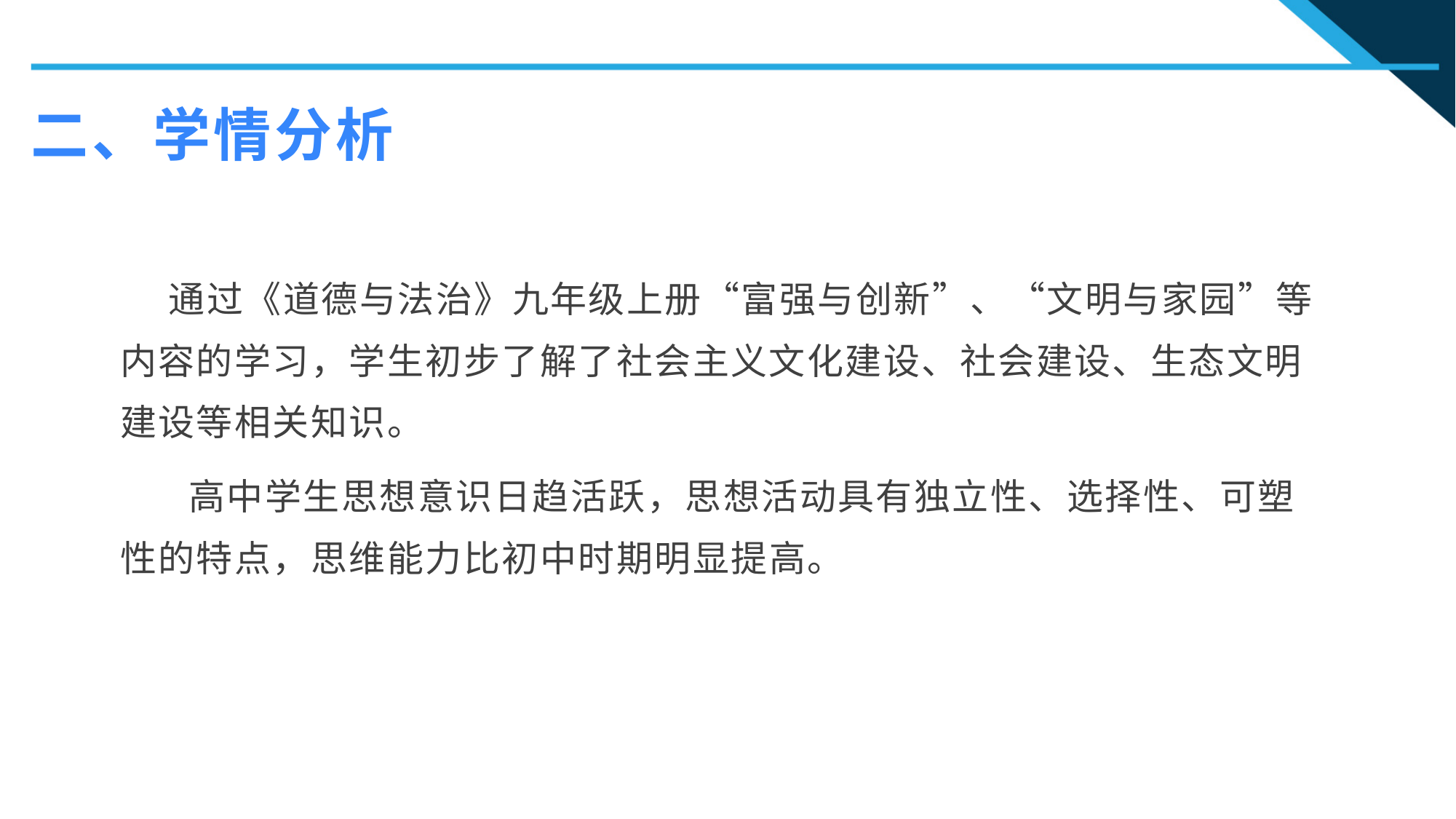

二、学情分析
    通过《道德与法治》九年级上册“富强与创新”、“文明与家园”等内容的学习，学生初步了解了社会主义文化建设、社会建设、生态文明建设等相关知识。
      高中学生思想意识日趋活跃，思想活动具有独立性、选择性、可塑性的特点，思维能力比初中时期明显提高。